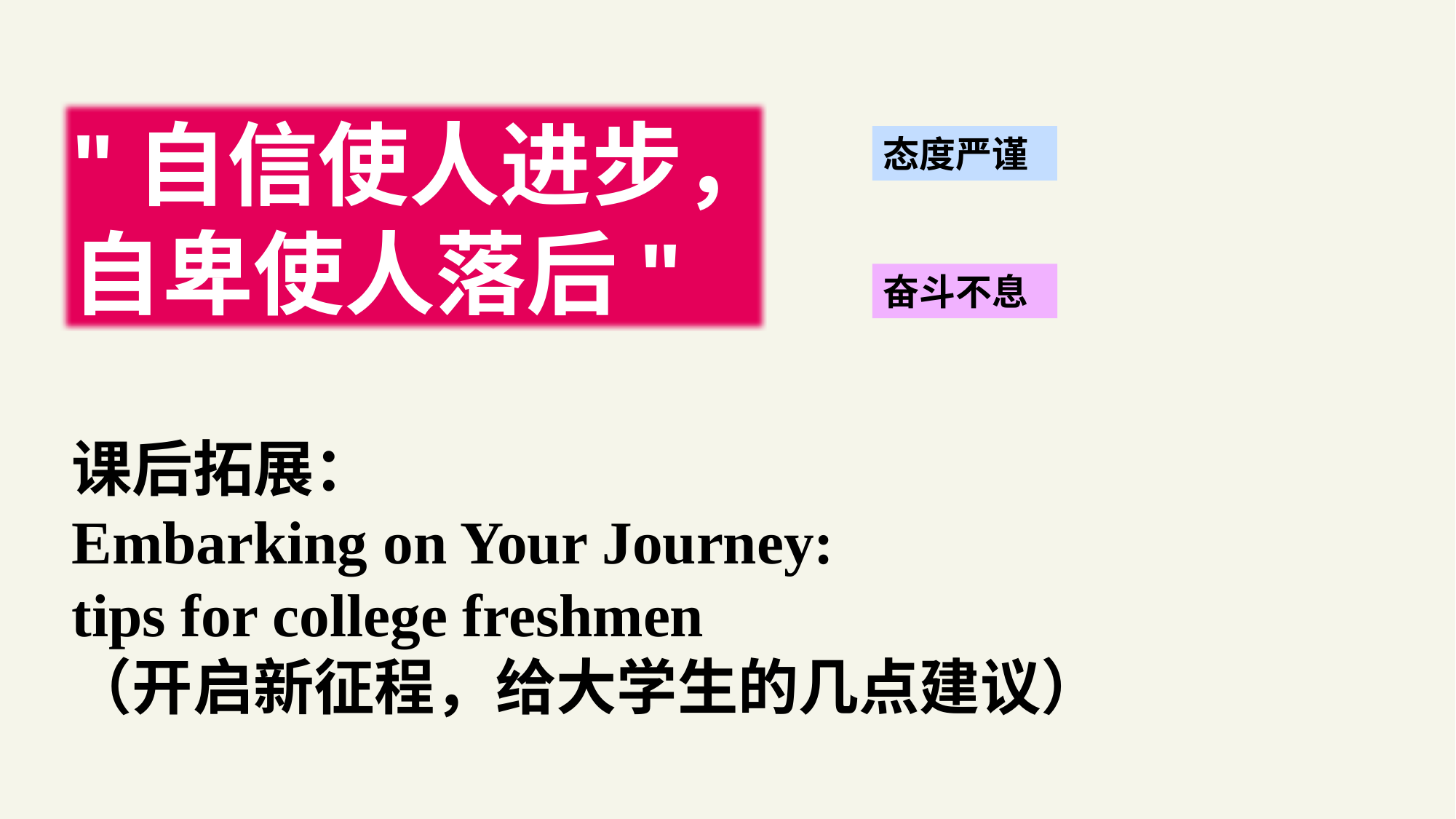

"自信使人进步，自卑使人落后"
态度严谨
奋斗不息
课后拓展：
Embarking on Your Journey:
tips for college freshmen
（开启新征程，给大学生的几点建议）